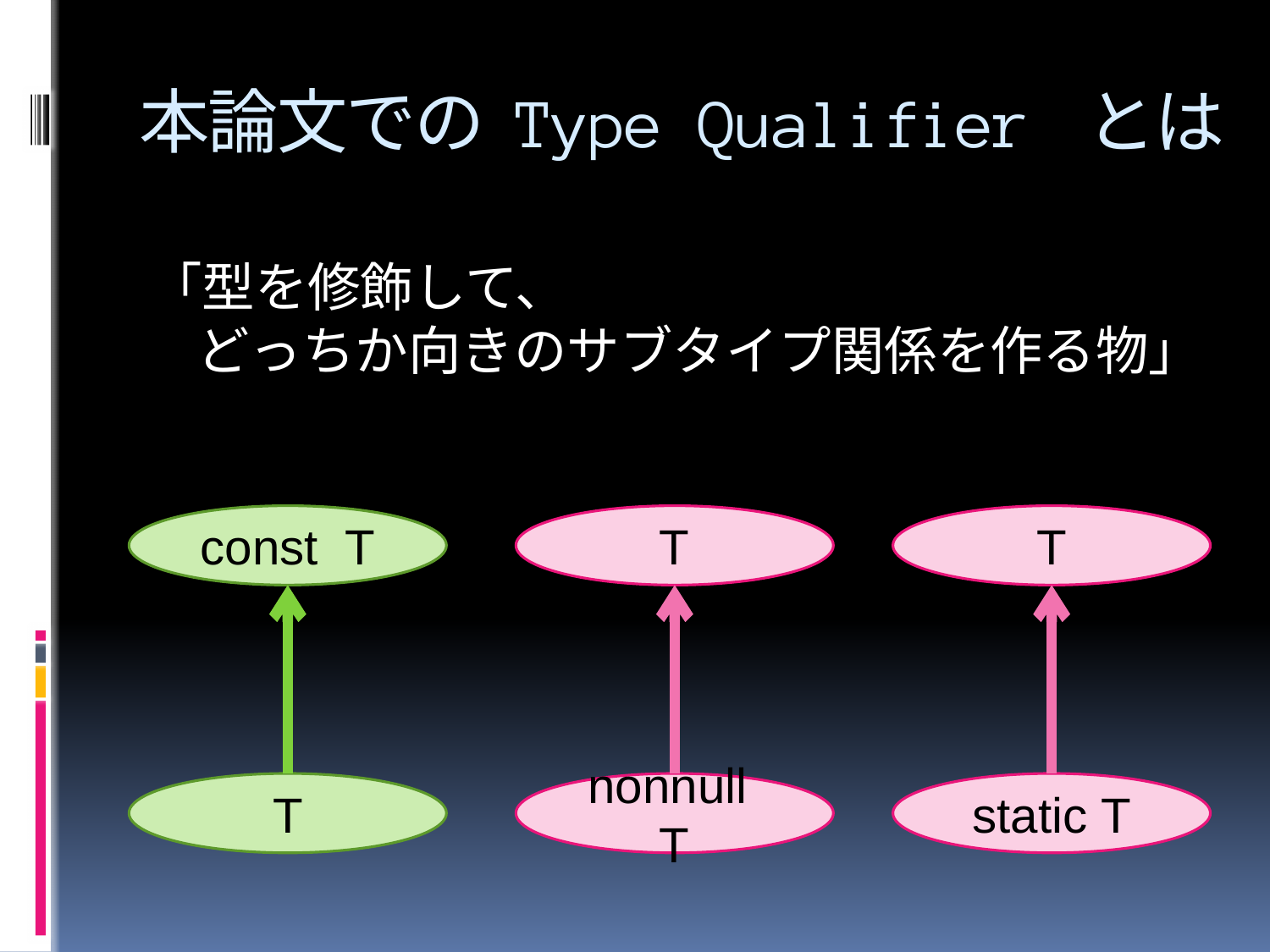

# 本論文での Type Qualifier とは
「型を修飾して、
どっちか向きのサブタイプ関係を作る物」
const  T
T
T
T
nonnull  T
static T